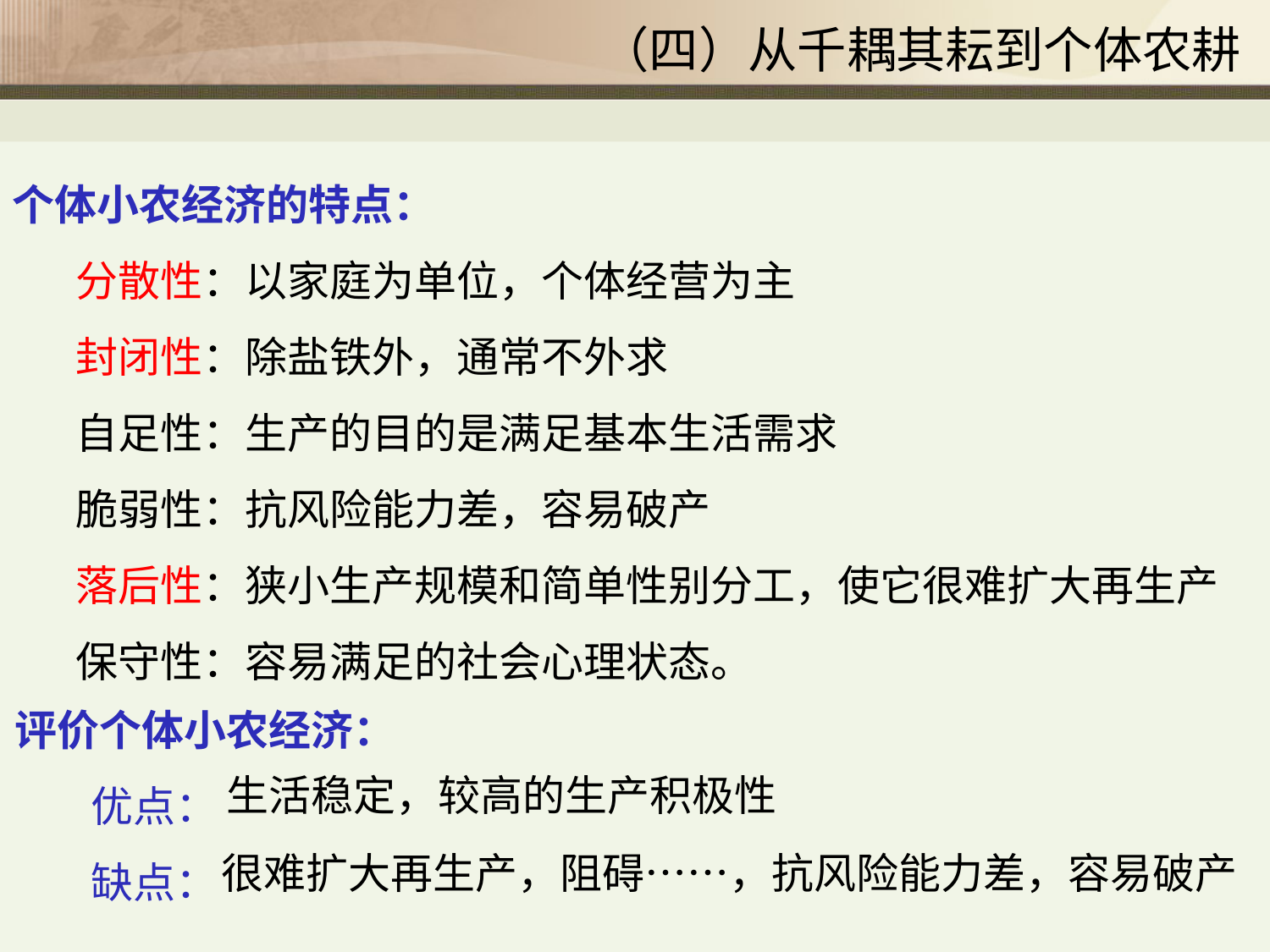

（四）从千耦其耘到个体农耕
个体小农经济的特点：
分散性：以家庭为单位，个体经营为主
封闭性：除盐铁外，通常不外求
自足性：生产的目的是满足基本生活需求
脆弱性：抗风险能力差，容易破产
落后性：狭小生产规模和简单性别分工，使它很难扩大再生产
保守性：容易满足的社会心理状态。
评价个体小农经济：
       优点：
       缺点：
生活稳定，较高的生产积极性
很难扩大再生产，阻碍……，抗风险能力差，容易破产